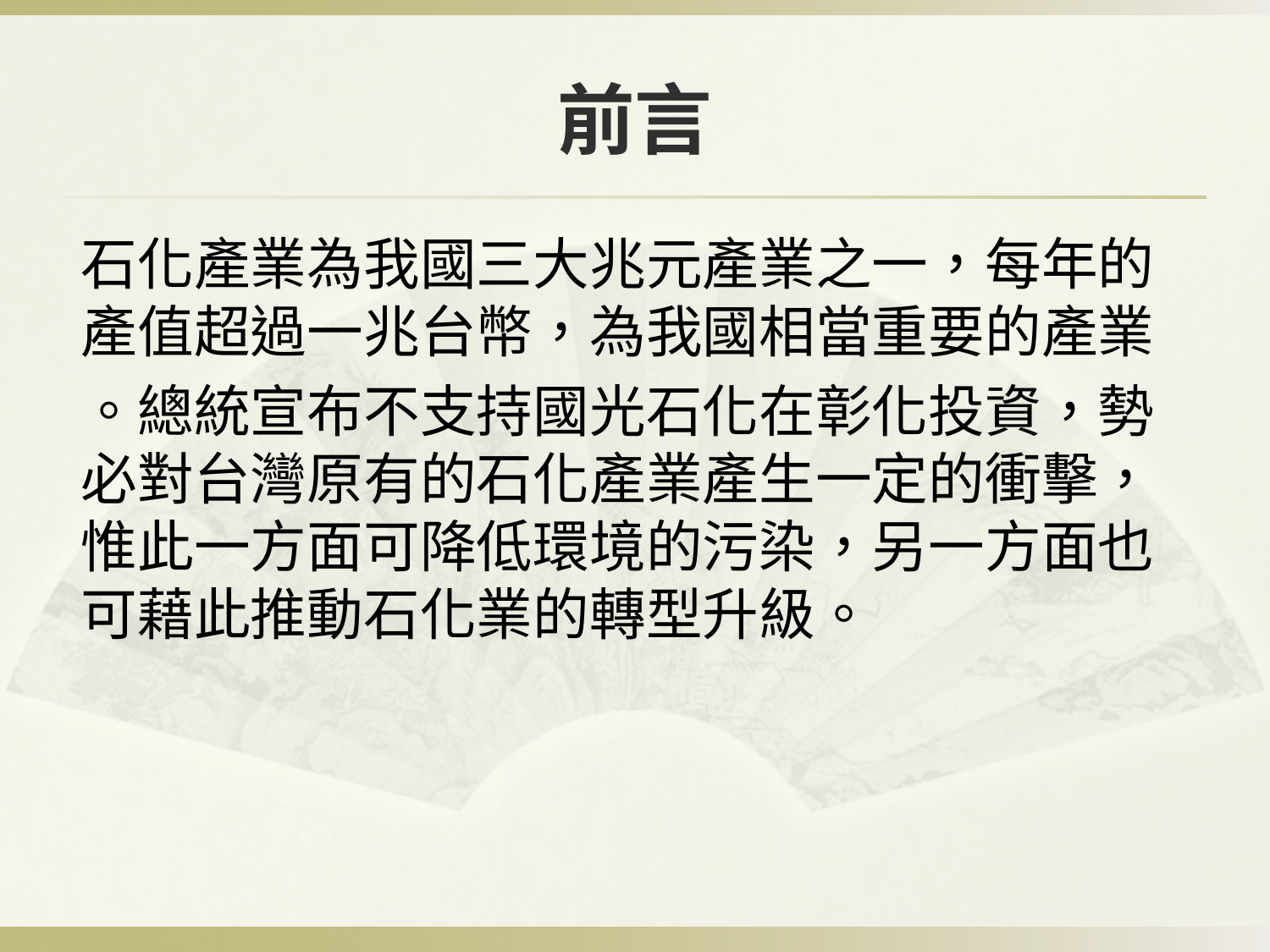

# 前言
石化產業為我國三大兆元產業之一，每年的產值超過一兆台幣，為我國相當重要的產業
。總統宣布不支持國光石化在彰化投資，勢必對台灣原有的石化產業產生一定的衝擊，惟此一方面可降低環境的污染，另一方面也可藉此推動石化業的轉型升級。